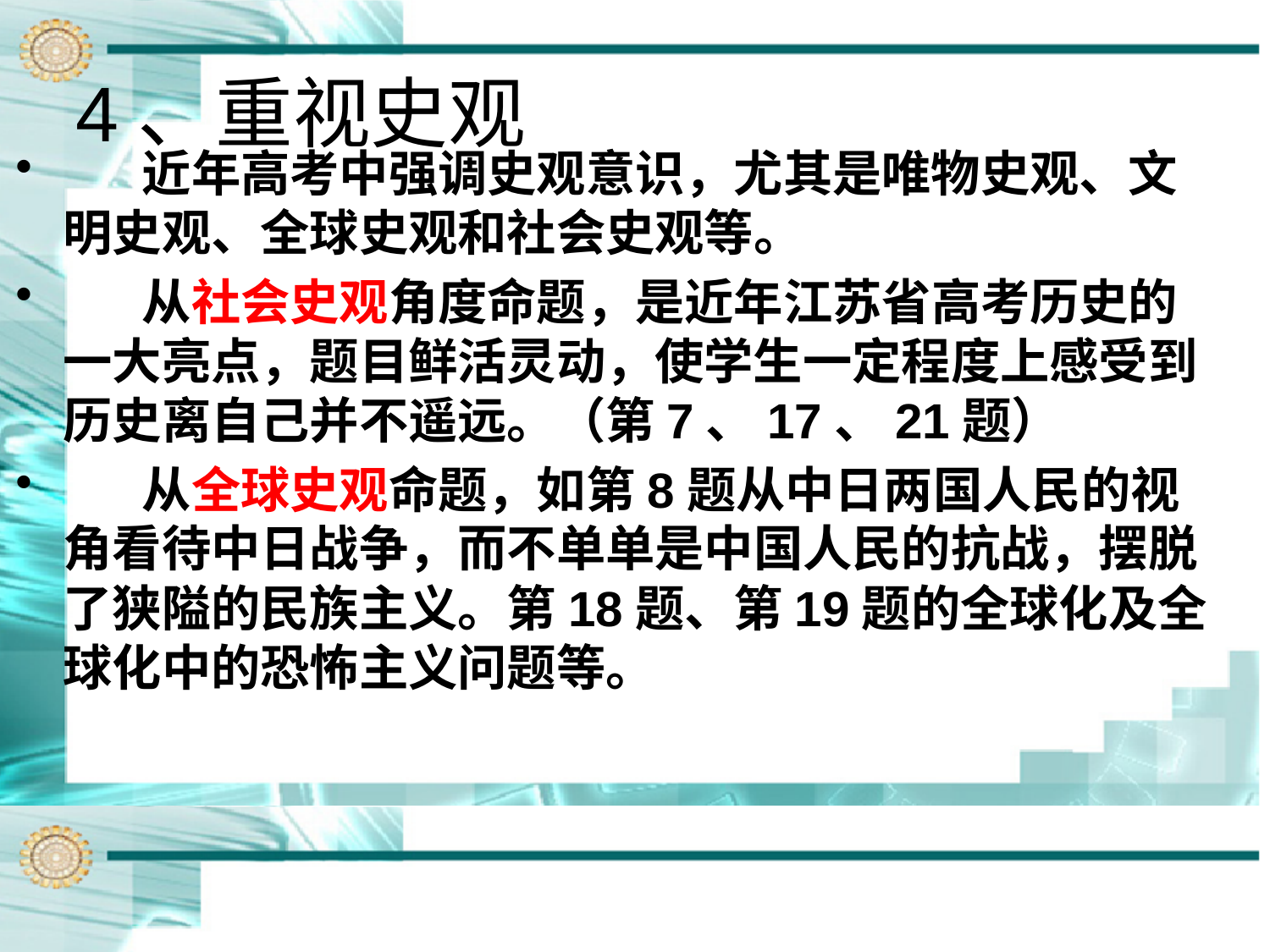

4、重视史观
      近年高考中强调史观意识，尤其是唯物史观、文明史观、全球史观和社会史观等。
      从社会史观角度命题，是近年江苏省高考历史的一大亮点，题目鲜活灵动，使学生一定程度上感受到历史离自己并不遥远。（第7、17、21题）
      从全球史观命题，如第8题从中日两国人民的视角看待中日战争，而不单单是中国人民的抗战，摆脱了狭隘的民族主义。第18题、第19题的全球化及全球化中的恐怖主义问题等。